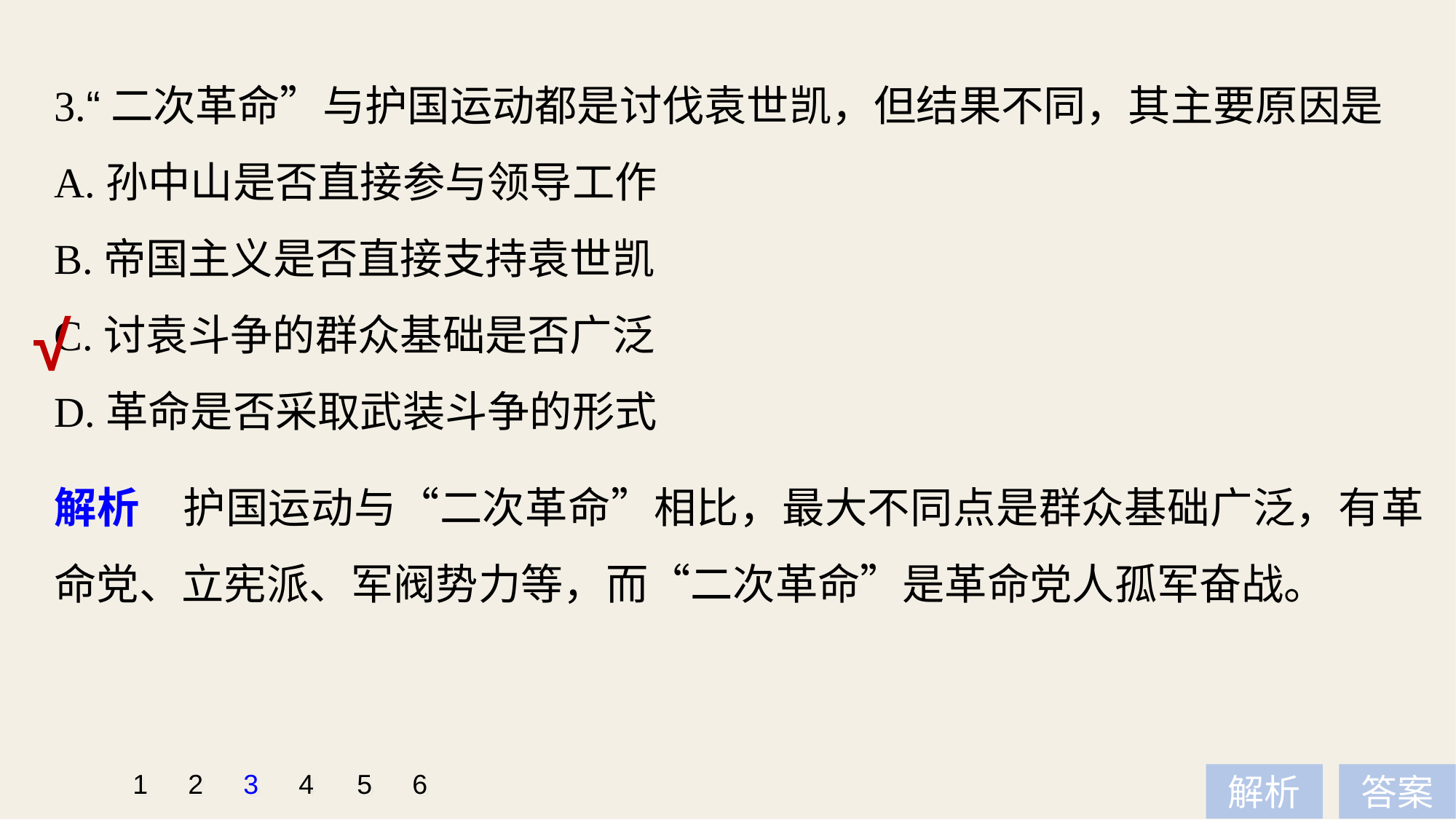

3.“二次革命”与护国运动都是讨伐袁世凯，但结果不同，其主要原因是
A.孙中山是否直接参与领导工作
B.帝国主义是否直接支持袁世凯
C.讨袁斗争的群众基础是否广泛
D.革命是否采取武装斗争的形式
√
解析　护国运动与“二次革命”相比，最大不同点是群众基础广泛，有革命党、立宪派、军阀势力等，而“二次革命”是革命党人孤军奋战。
1
2
3
4
5
6
解析
答案